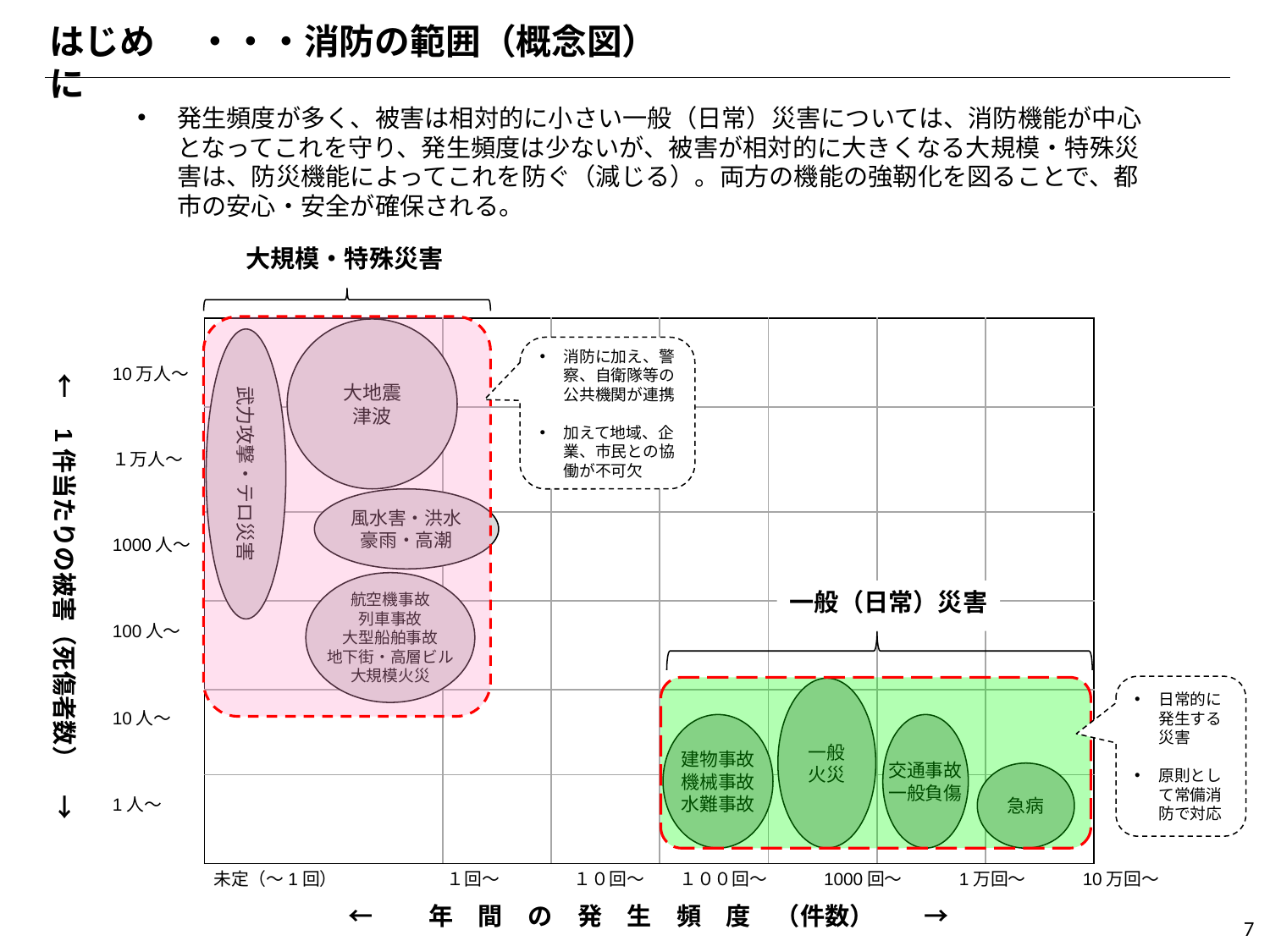

はじめに
・・・消防の範囲（概念図）
発生頻度が多く、被害は相対的に小さい一般（日常）災害については、消防機能が中心となってこれを守り、発生頻度は少ないが、被害が相対的に大きくなる大規模・特殊災害は、防災機能によってこれを防ぐ（減じる）。両方の機能の強靭化を図ることで、都市の安心・安全が確保される。

大規模・特殊災害

|  |  |  |  |  |  |  |
| --- | --- | --- | --- | --- | --- | --- |
|  |  |  |  |  |  |  |
|  |  |  |  |  |  |  |
|  |  |  |  |  |  |  |
|  |  |  |  |  |  |  |
|  |  |  |  |  |  |  |
大地震
津波
武力攻撃・テロ災害
　←　1件当たりの被害（死傷者数）　→
消防に加え、警察、自衛隊等の公共機関が連携

加えて地域、企業、市民との協働が不可欠
10万人～

１万人～

1000人～

100人～

10人～

1人～

風水害・洪水
豪雨・高潮

航空機事故
列車事故
大型船舶事故
地下街・高層ビル
大規模火災

一般（日常）災害

日常的に発生する災害

原則として常備消防で対応

一般
火災
建物事故
機械事故
水難事故
交通事故
一般負傷
急病
未定（～1回）　　　　　　 １回～　 　　　１０回～　　１００回～　　　1000回～　　　1万回～　　　10万回～
←　　年　間　の　発　生　頻　度　（件数）　　→

7